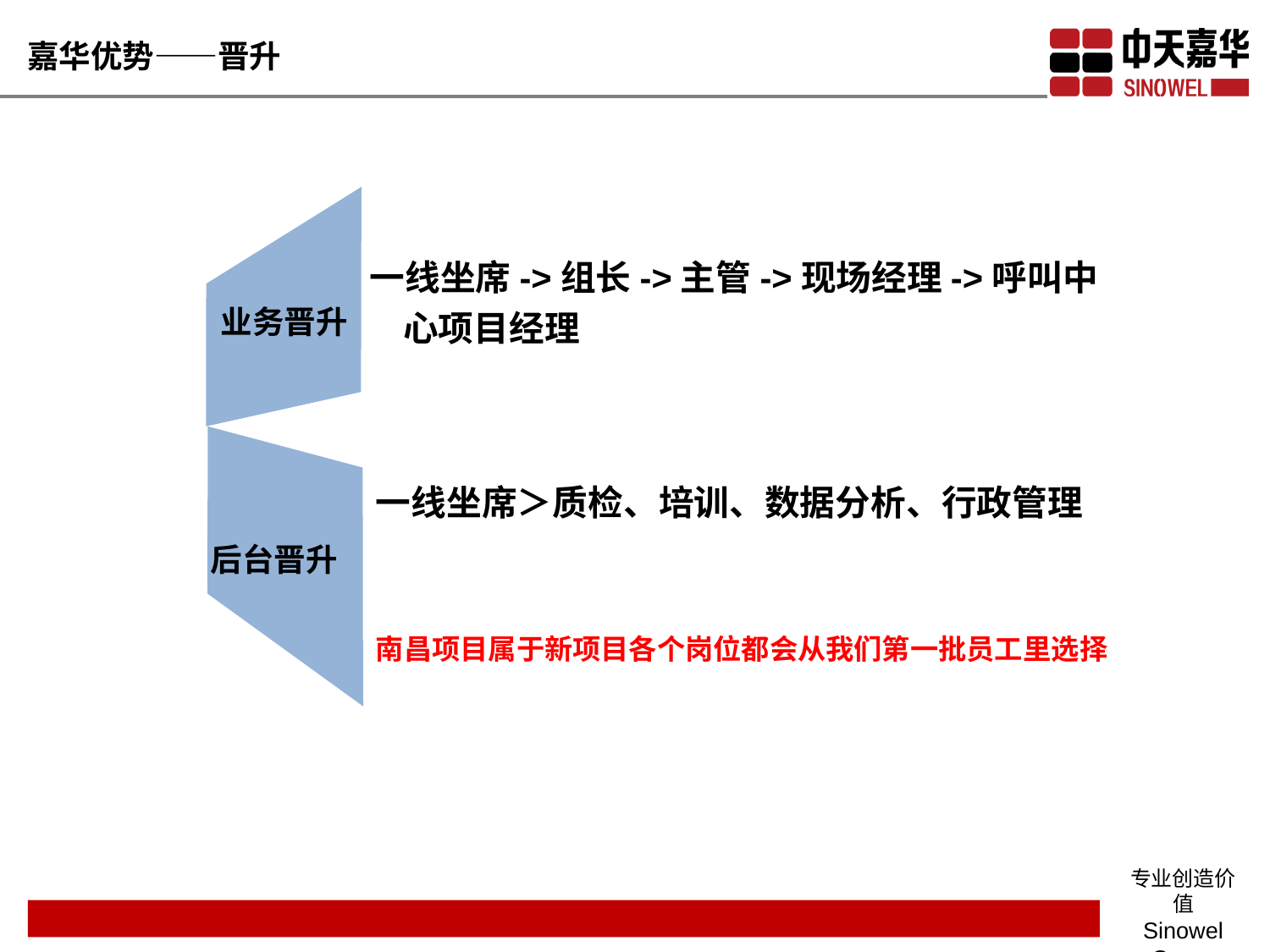

嘉华优势——晋升

一线坐席->组长->主管->现场经理->呼叫中心项目经理
业务晋升

一线坐席＞质检、培训、数据分析、行政管理

南昌项目属于新项目各个岗位都会从我们第一批员工里选择
后台晋升